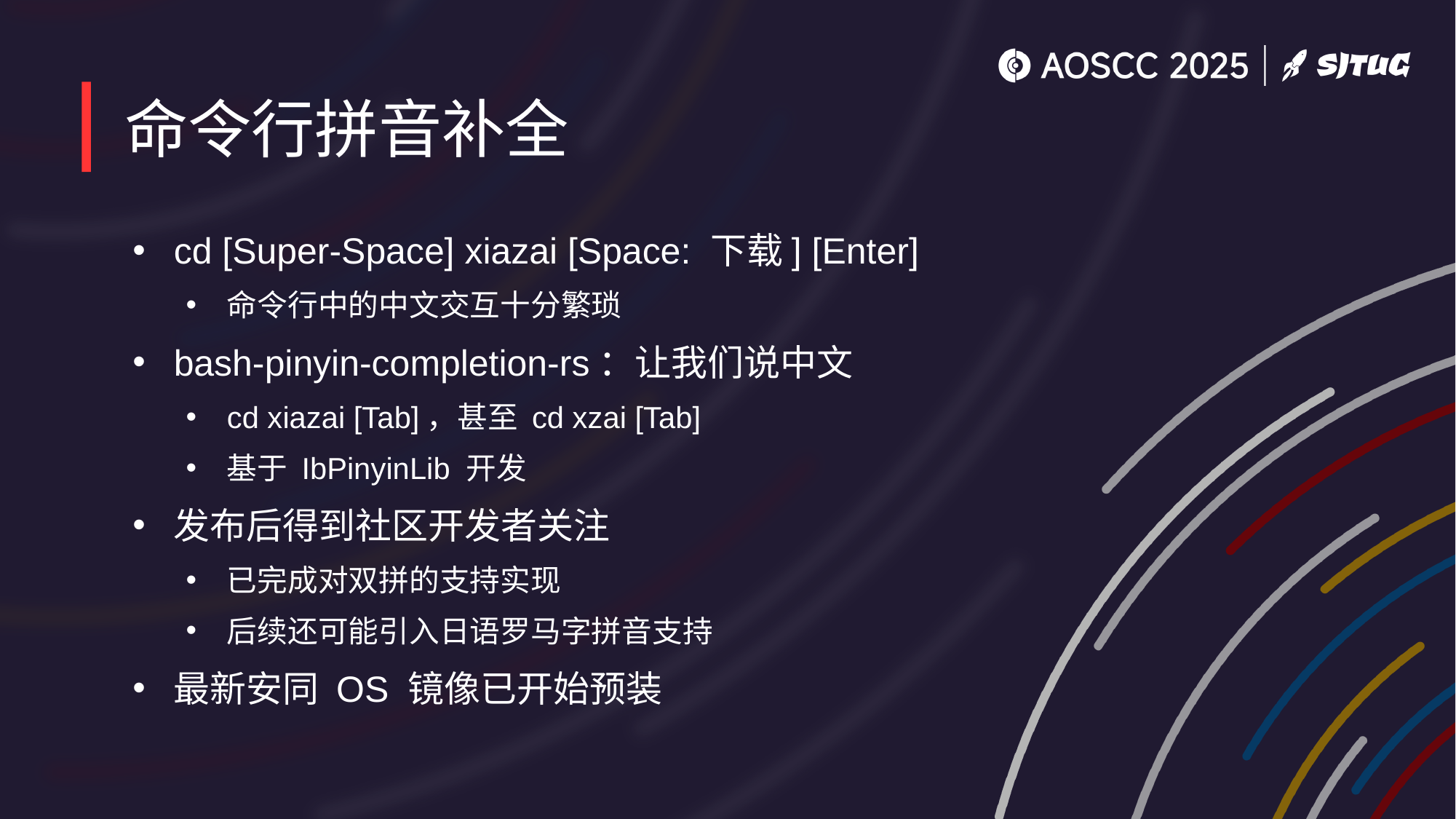

# 命令行拼音补全
cd [Super-Space] xiazai [Space: 下载] [Enter]
命令行中的中文交互十分繁琐
bash-pinyin-completion-rs：让我们说中文
cd xiazai [Tab]，甚至 cd xzai [Tab]
基于 IbPinyinLib 开发
发布后得到社区开发者关注
已完成对双拼的支持实现
后续还可能引入日语罗马字拼音支持
最新安同 OS 镜像已开始预装